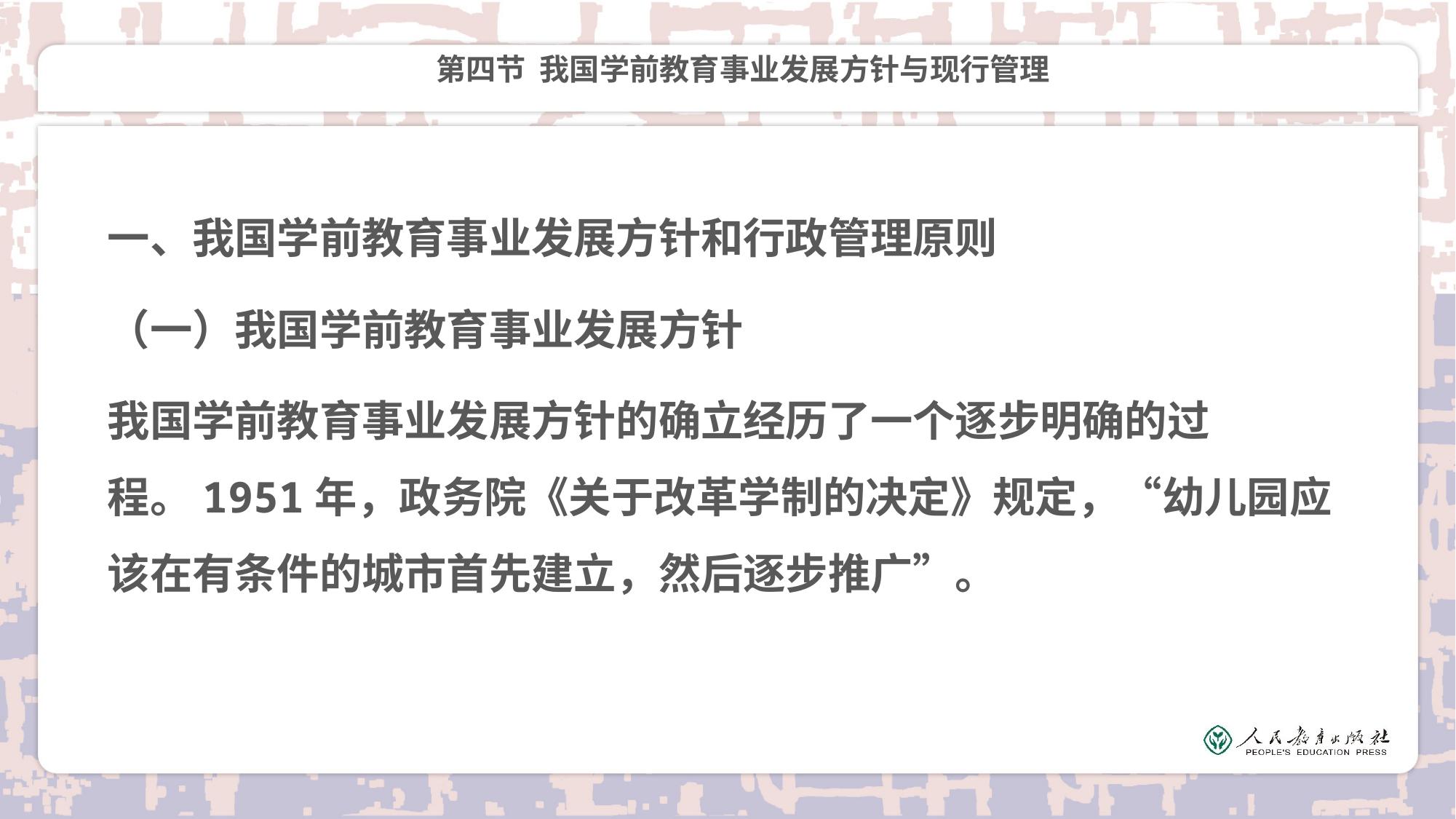

# 第四节  我国学前教育事业发展方针与现行管理
一、我国学前教育事业发展方针和行政管理原则
（一）我国学前教育事业发展方针
我国学前教育事业发展方针的确立经历了一个逐步明确的过程。1951年，政务院《关于改革学制的决定》规定，“幼儿园应该在有条件的城市首先建立，然后逐步推广”。